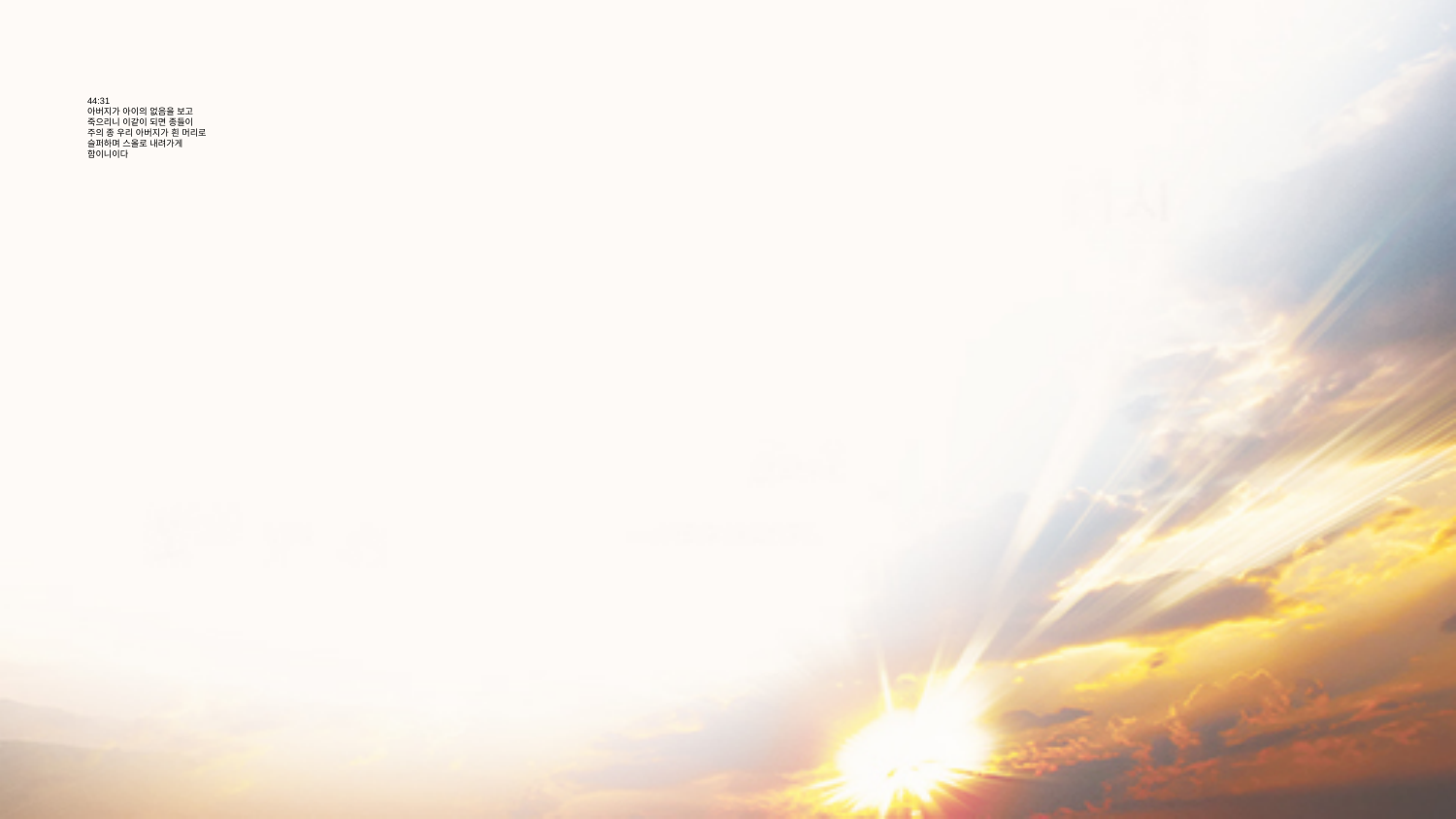

# 44:31 아버지가 아이의 없음을 보고 죽으리니 이같이 되면 종들이 주의 종 우리 아버지가 흰 머리로 슬퍼하며 스올로 내려가게 함이니이다